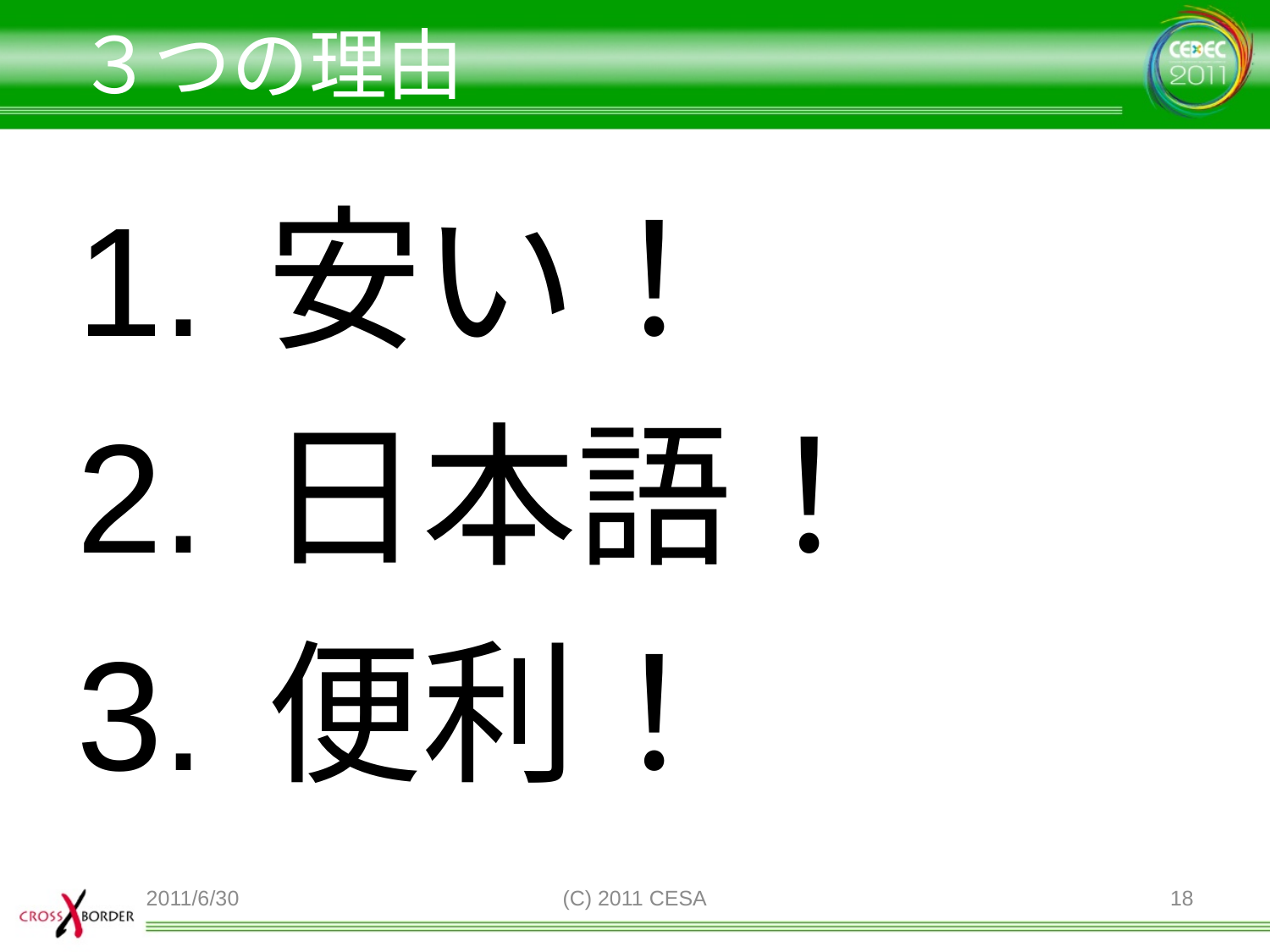

# ３つの理由
安い！
日本語！
便利！
2011/6/30
(C) 2011 CESA
18